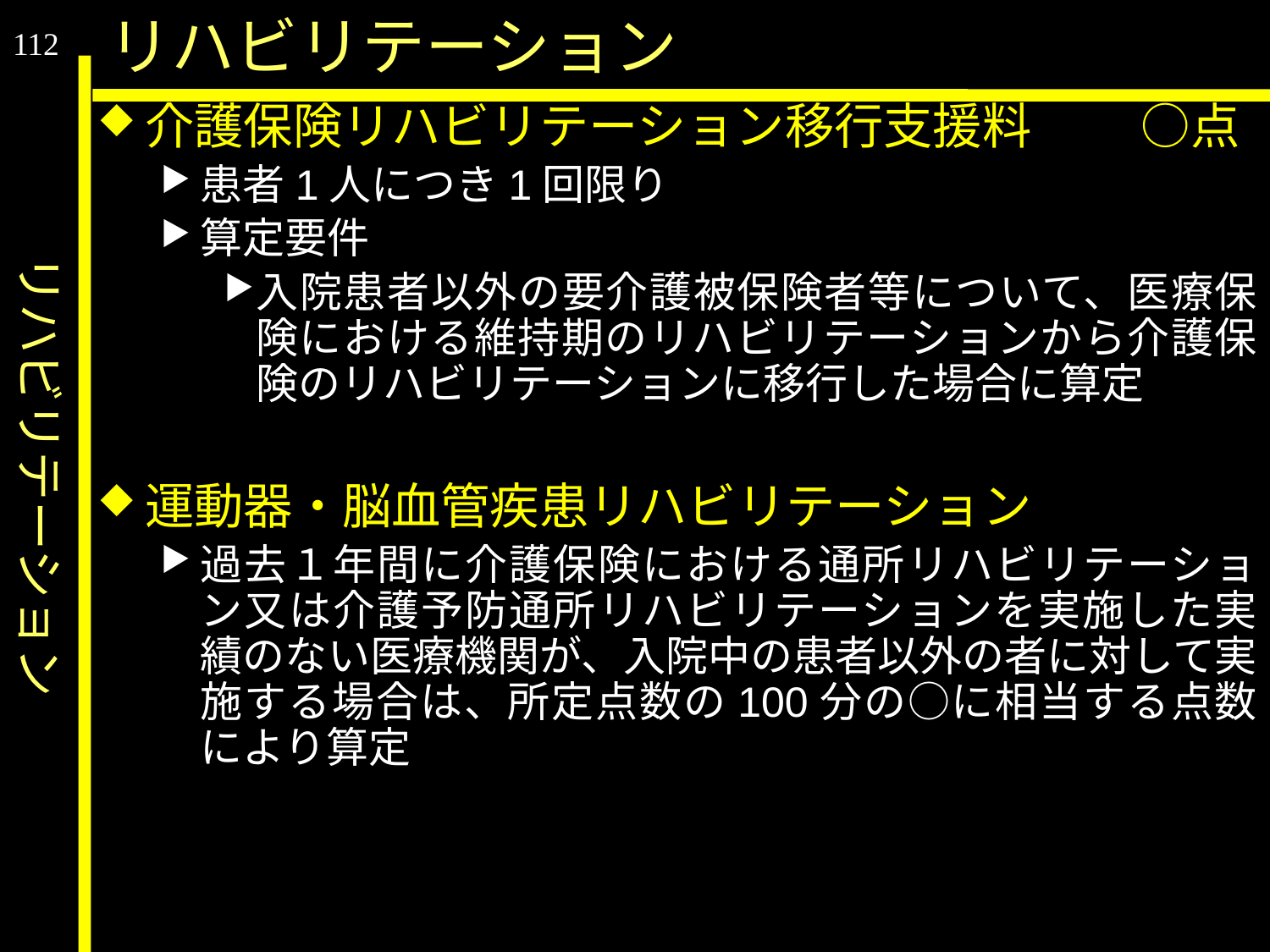

リハビリテーション
リハビリテーション
112

介護保険リハビリテーション移行支援料 　　○点
患者1人につき1回限り
算定要件
入院患者以外の要介護被保険者等について、医療保険における維持期のリハビリテーションから介護保険のリハビリテーションに移行した場合に算定

運動器・脳血管疾患リハビリテーション
過去１年間に介護保険における通所リハビリテーション又は介護予防通所リハビリテーションを実施した実績のない医療機関が、入院中の患者以外の者に対して実施する場合は、所定点数の100分の○に相当する点数により算定